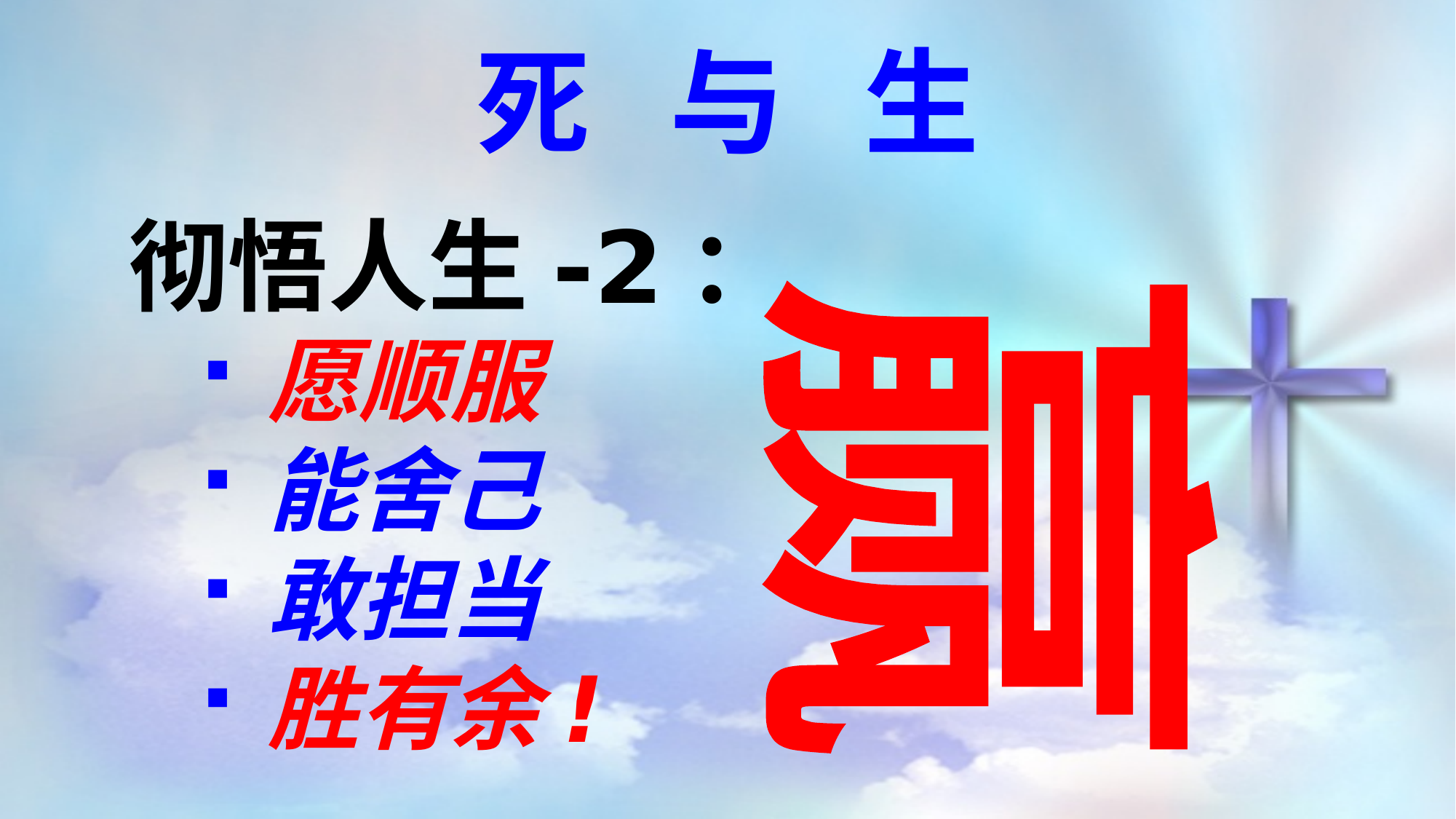

死  与  生
彻悟人生-2：
愿顺服
能舍己
敢担当
胜有余!
赢